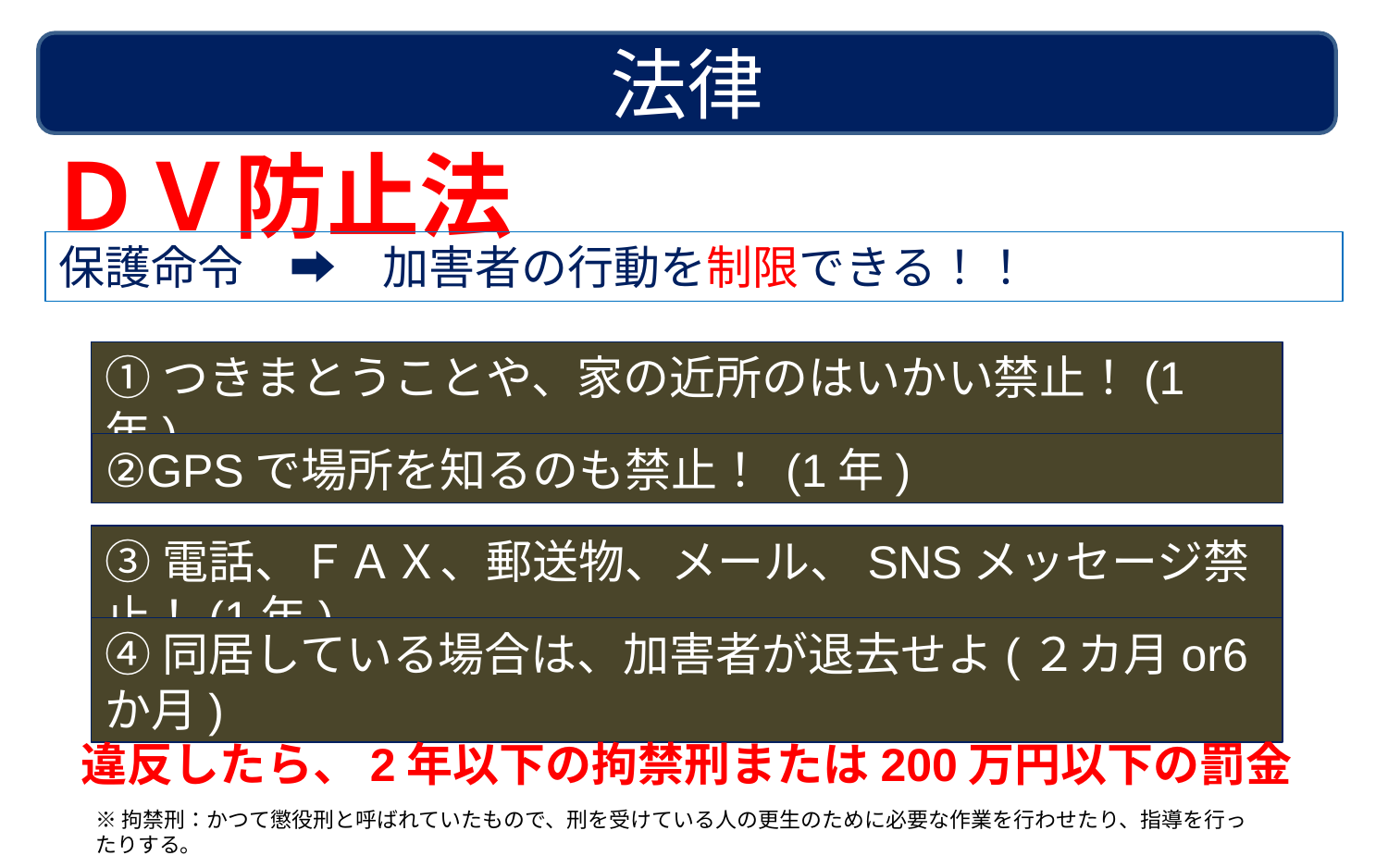

法律
ＤＶ防止法
保護命令　➡　加害者の行動を制限できる！！
①つきまとうことや、家の近所のはいかい禁止！(1年)
②GPSで場所を知るのも禁止！ (1年)
③電話、ＦＡＸ、郵送物、メール、SNSメッセージ禁止！(1年)
④同居している場合は、加害者が退去せよ(２カ月or6か月)
違反したら、2年以下の拘禁刑または200万円以下の罰金
※拘禁刑：かつて懲役刑と呼ばれていたもので、刑を受けている人の更生のために必要な作業を行わせたり、指導を行ったりする。